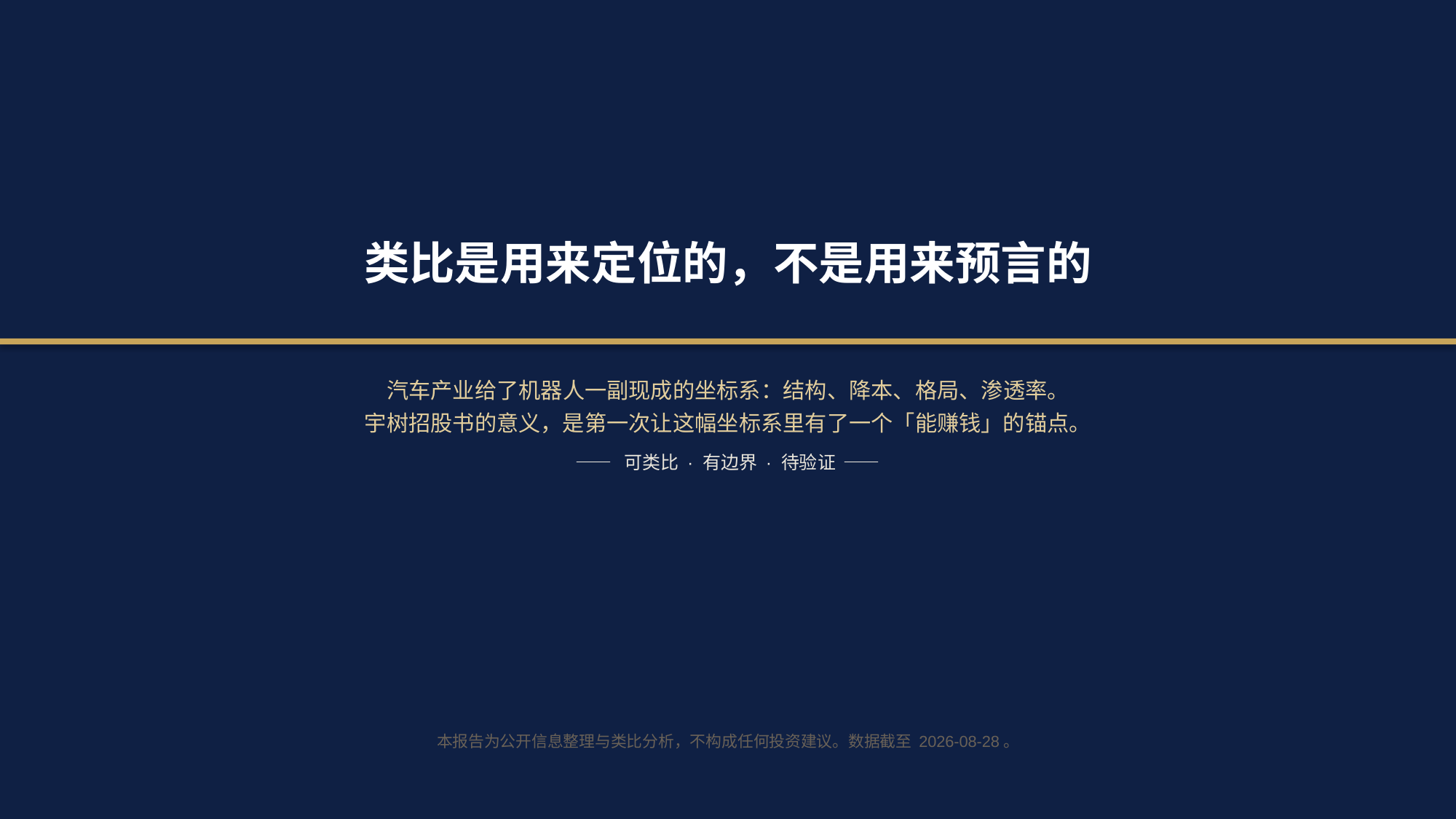

类比是用来定位的，不是用来预言的

汽车产业给了机器人一副现成的坐标系：结构、降本、格局、渗透率。
宇树招股书的意义，是第一次让这幅坐标系里有了一个「能赚钱」的锚点。
——  可类比 · 有边界 · 待验证  ——
本报告为公开信息整理与类比分析，不构成任何投资建议。数据截至 2026-08-28。